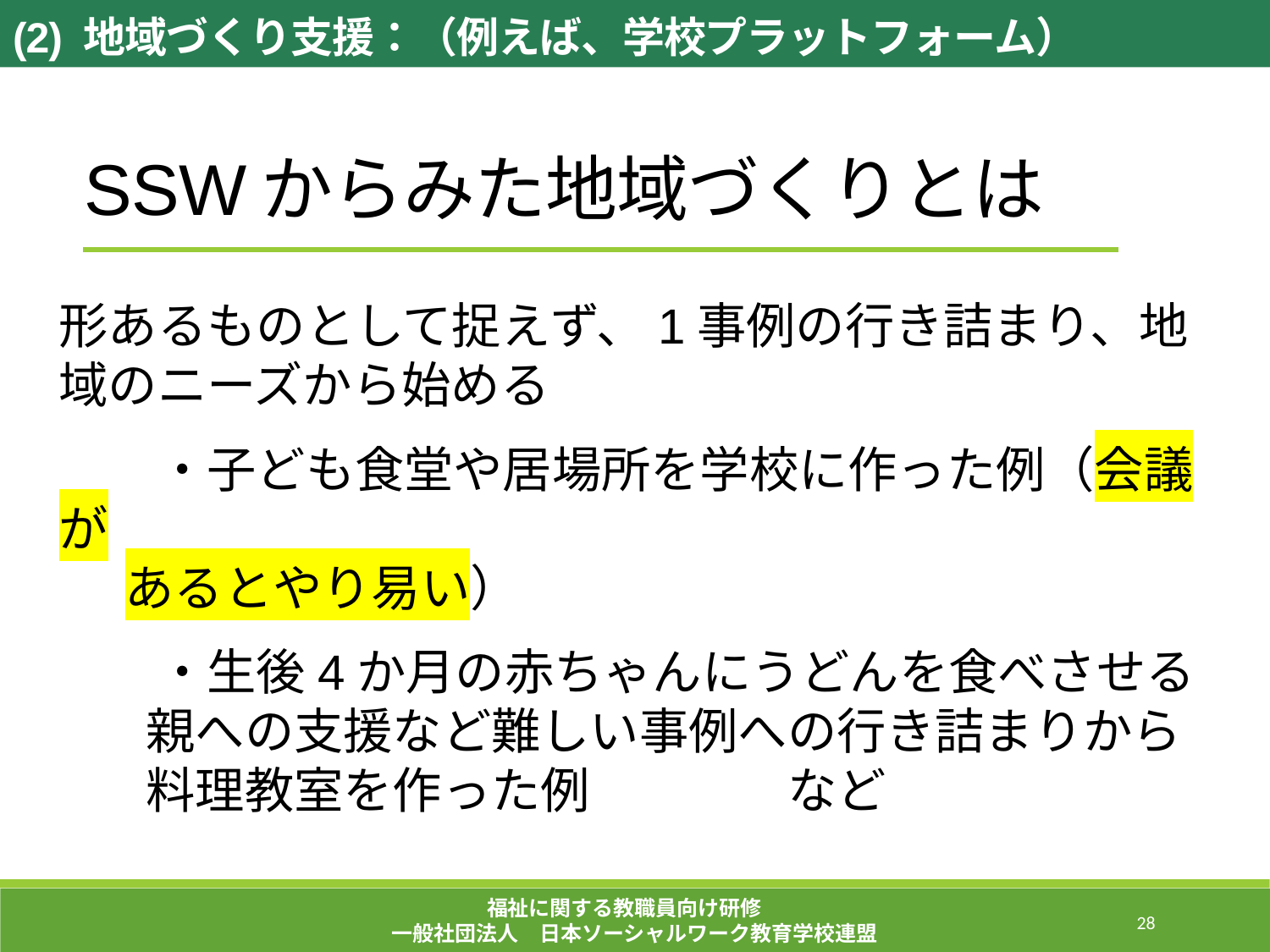

(2) 地域づくり支援：（例えば、学校プラットフォーム）
SSWからみた地域づくりとは
形あるものとして捉えず、1事例の行き詰まり、地域のニーズから始める
　　・子ども食堂や居場所を学校に作った例（会議が
      あるとやり易い）
　　・生後4か月の赤ちゃんにうどんを食べさせる親への支援など難しい事例への行き詰まりから料理教室を作った例　　　　など
福祉に関する教職員向け研修
一般社団法人　日本ソーシャルワーク教育学校連盟
28